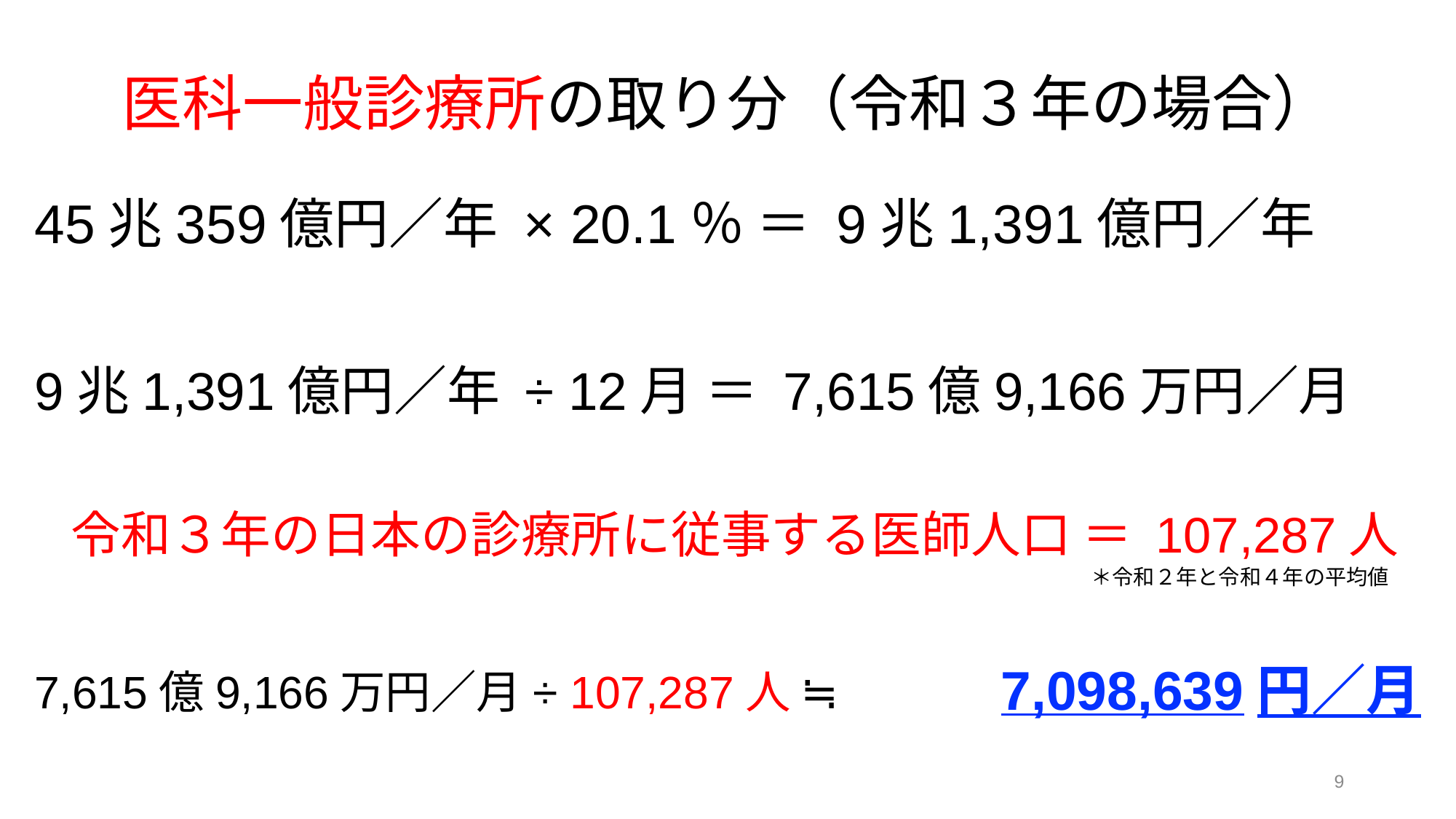

# 医科一般診療所の取り分（令和３年の場合）
45兆359億円／年 × 20.1％ ＝ 9兆1,391億円／年
9兆1,391億円／年 ÷ 12月 ＝ 7,615億9,166万円／月
令和３年の日本の診療所に従事する医師人口 ＝ 107,287人
＊令和２年と令和４年の平均値
7,098,639円／月
7,615億9,166万円／月÷ 107,287人 ≒
9